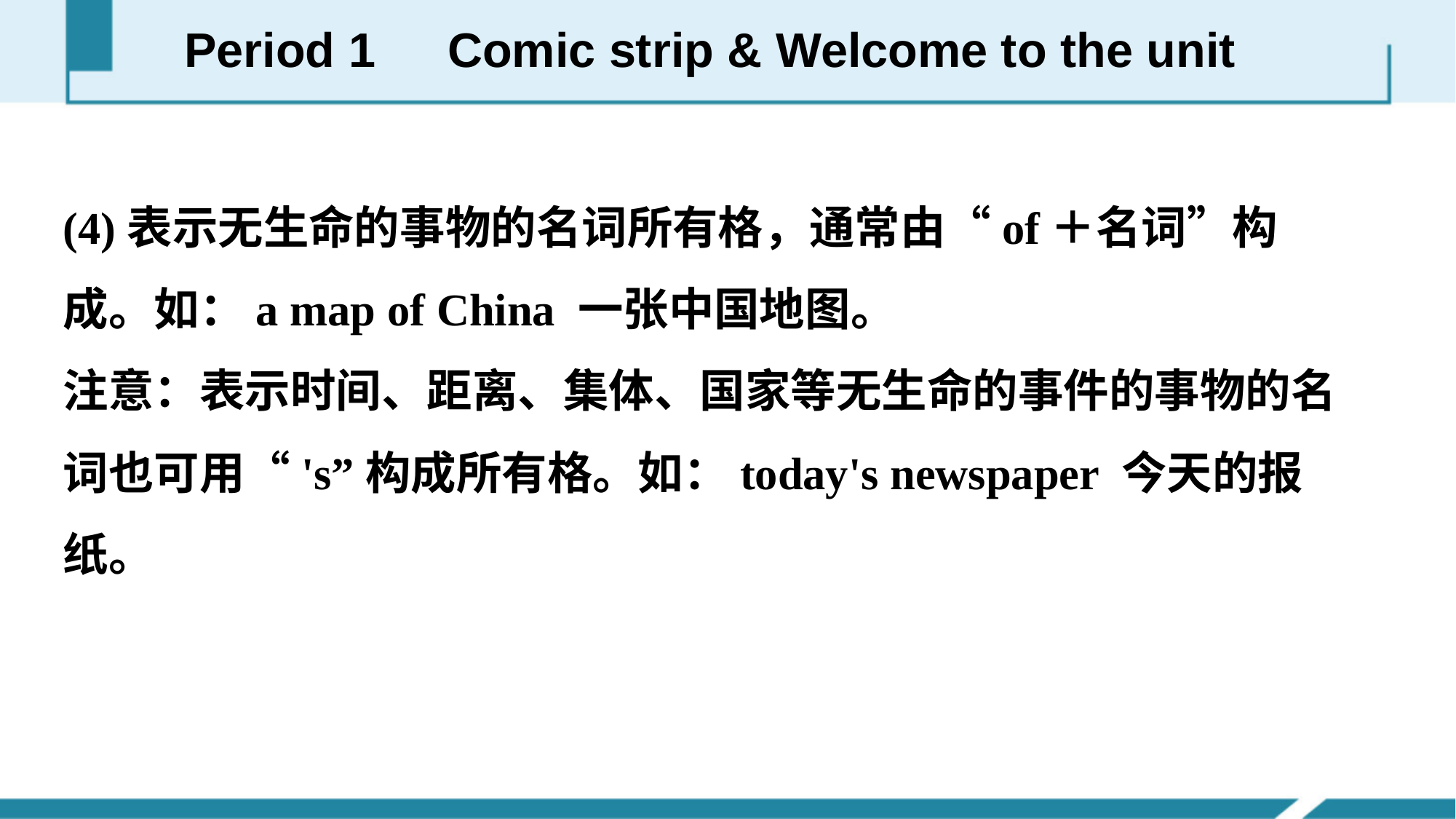

Period 1　Comic strip & Welcome to the unit
(4)表示无生命的事物的名词所有格，通常由“of＋名词”构成。如：a map of China 一张中国地图。
注意：表示时间、距离、集体、国家等无生命的事件的事物的名词也可用“'s”构成所有格。如：today's newspaper 今天的报纸。